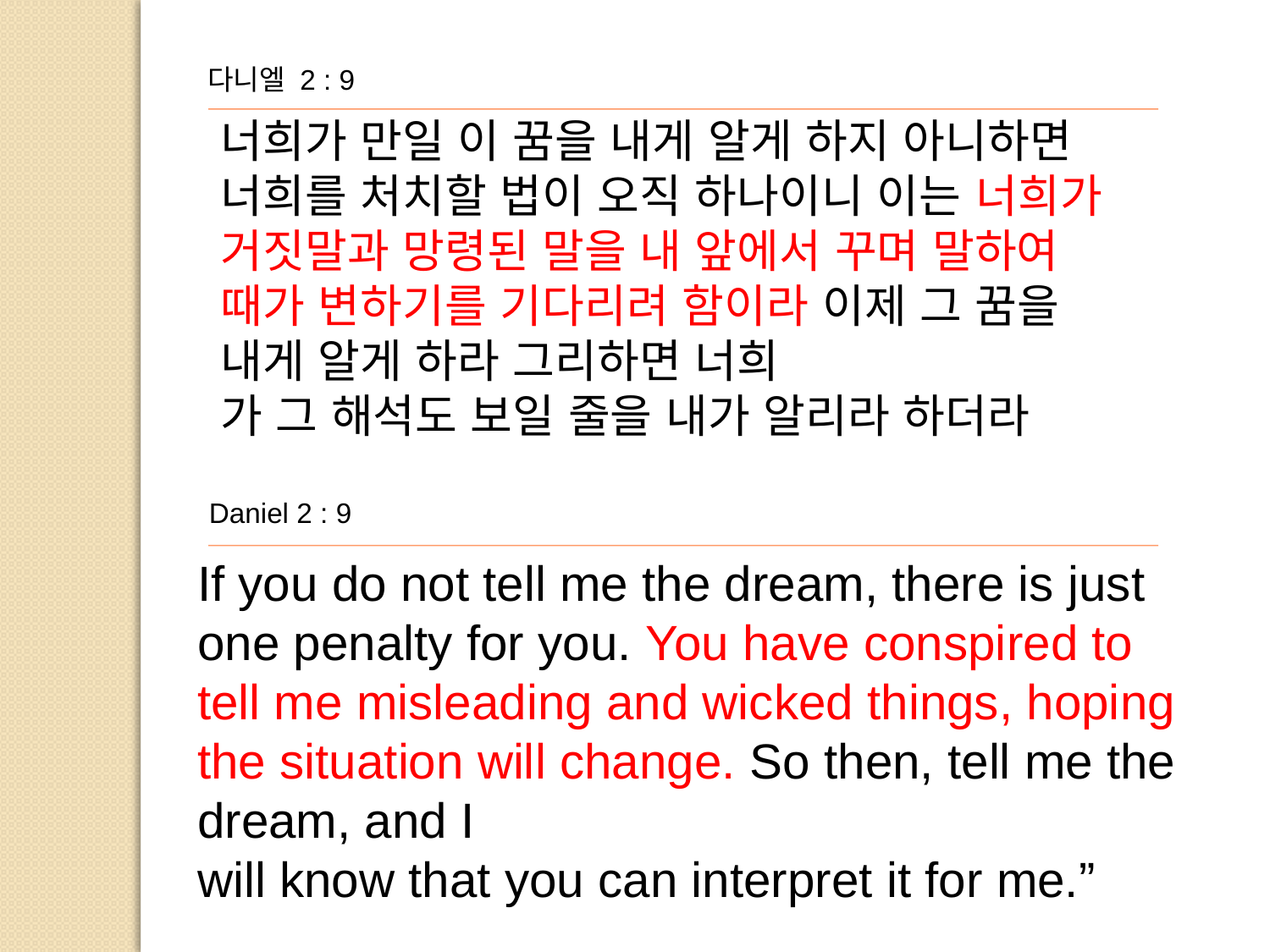

다니엘 2 : 9
너희가 만일 이 꿈을 내게 알게 하지 아니하면 너희를 처치할 법이 오직 하나이니 이는 너희가 거짓말과 망령된 말을 내 앞에서 꾸며 말하여 때가 변하기를 기다리려 함이라 이제 그 꿈을 내게 알게 하라 그리하면 너희
가 그 해석도 보일 줄을 내가 알리라 하더라

Daniel 2 : 9

If you do not tell me the dream, there is just one penalty for you. You have conspired to tell me misleading and wicked things, hoping the situation will change. So then, tell me the dream, and I
will know that you can interpret it for me.”